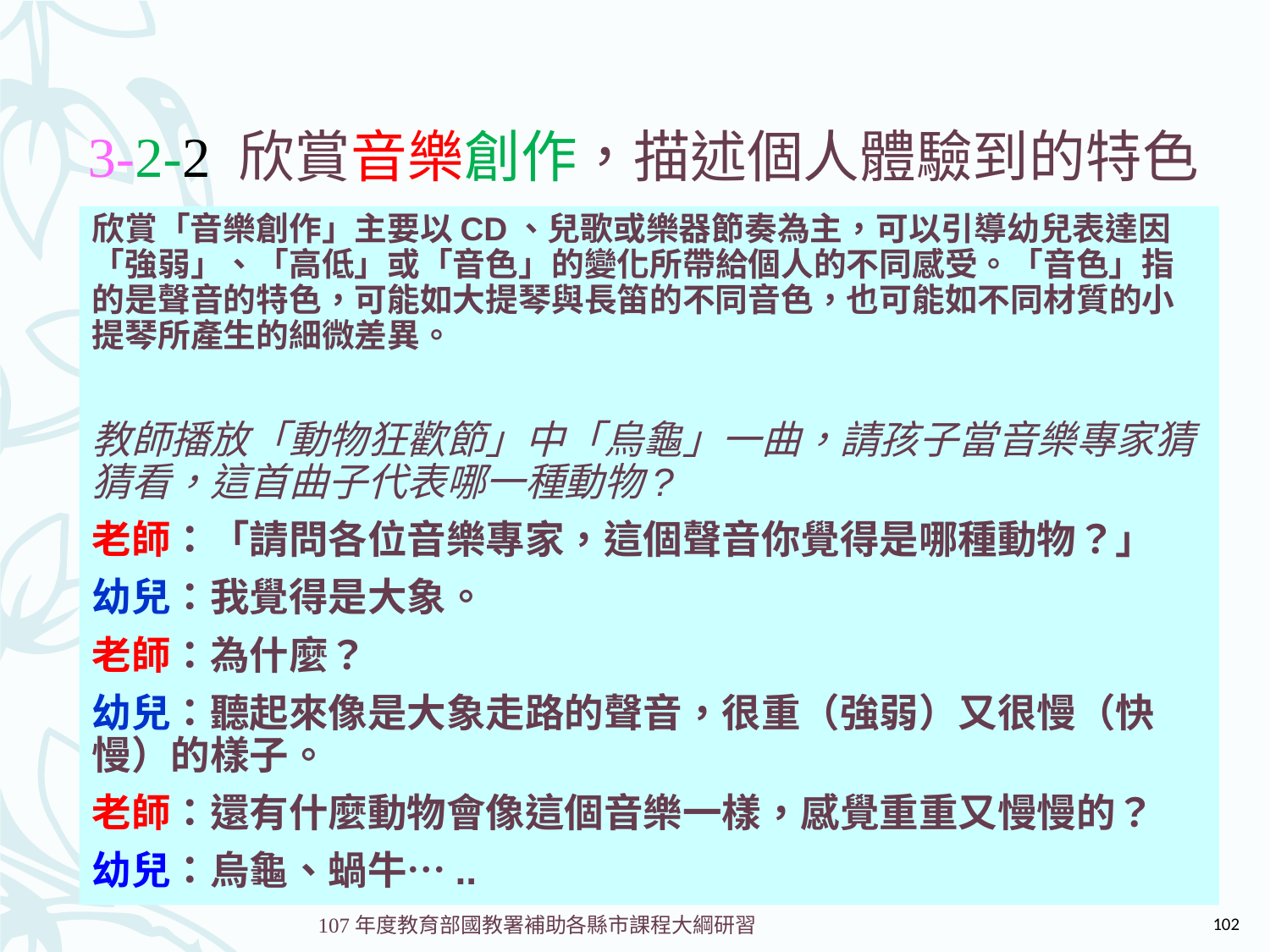

# 3-2-2 欣賞音樂創作，描述個人體驗到的特色
欣賞「音樂創作」主要以CD、兒歌或樂器節奏為主，可以引導幼兒表達因「強弱」、「高低」或「音色」的變化所帶給個人的不同感受。「音色」指的是聲音的特色，可能如大提琴與長笛的不同音色，也可能如不同材質的小提琴所產生的細微差異。

教師播放「動物狂歡節」中「烏龜」一曲，請孩子當音樂專家猜猜看，這首曲子代表哪一種動物?
老師：「請問各位音樂專家，這個聲音你覺得是哪種動物？」
幼兒：我覺得是大象。
老師：為什麼？
幼兒：聽起來像是大象走路的聲音，很重（強弱）又很慢（快慢）的樣子。
老師：還有什麼動物會像這個音樂一樣，感覺重重又慢慢的？
幼兒：烏龜、蝸牛…..
102
107年度教育部國教署補助各縣市課程大綱研習